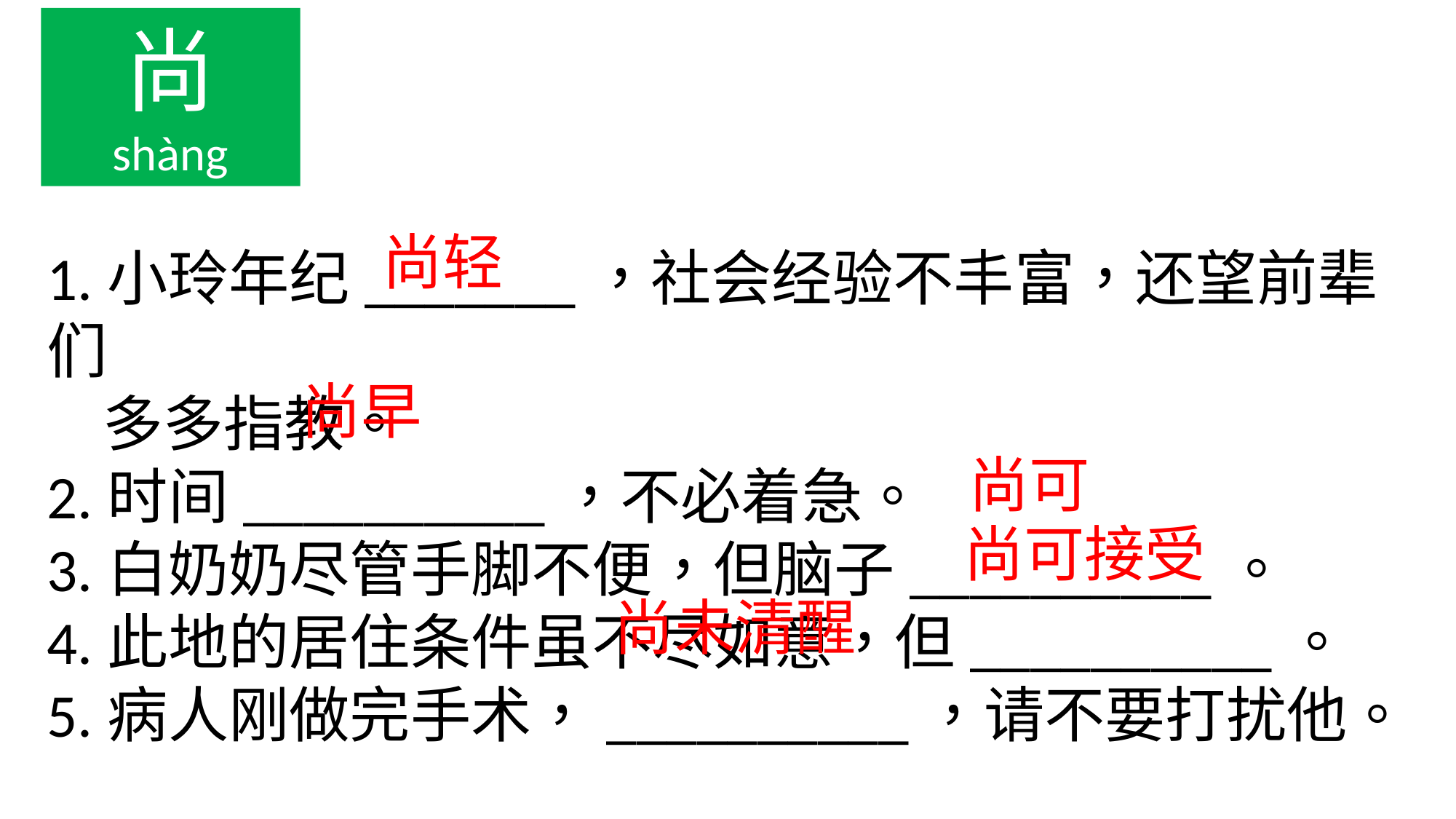

尚
shàng
尚轻
1.小玲年纪_______，社会经验不丰富，还望前辈们
   多多指教。
2.时间__________，不必着急。
3.白奶奶尽管手脚不便，但脑子__________。
4.此地的居住条件虽不尽如意，但__________。
5.病人刚做完手术，__________，请不要打扰他。
尚早
尚可
尚可接受
尚未清醒